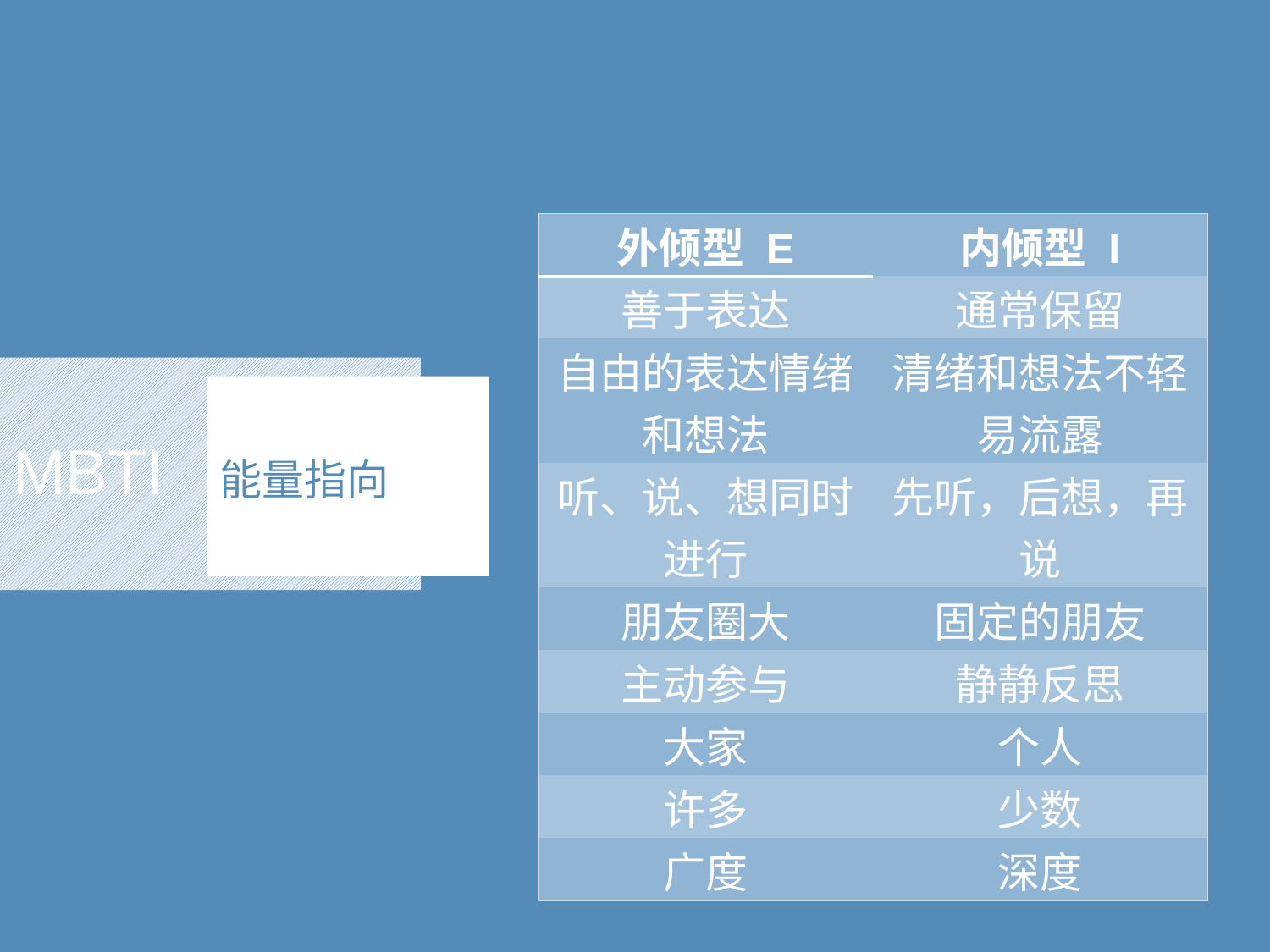

| 外倾型 E | 内倾型 I |
| --- | --- |
| 善于表达 | 通常保留 |
| 自由的表达情绪和想法 | 清绪和想法不轻易流露 |
| 听、说、想同时进行 | 先听，后想，再说 |
| 朋友圈大 | 固定的朋友 |
| 主动参与 | 静静反思 |
| 大家 | 个人 |
| 许多 | 少数 |
| 广度 | 深度 |
# MBTI
能量指向